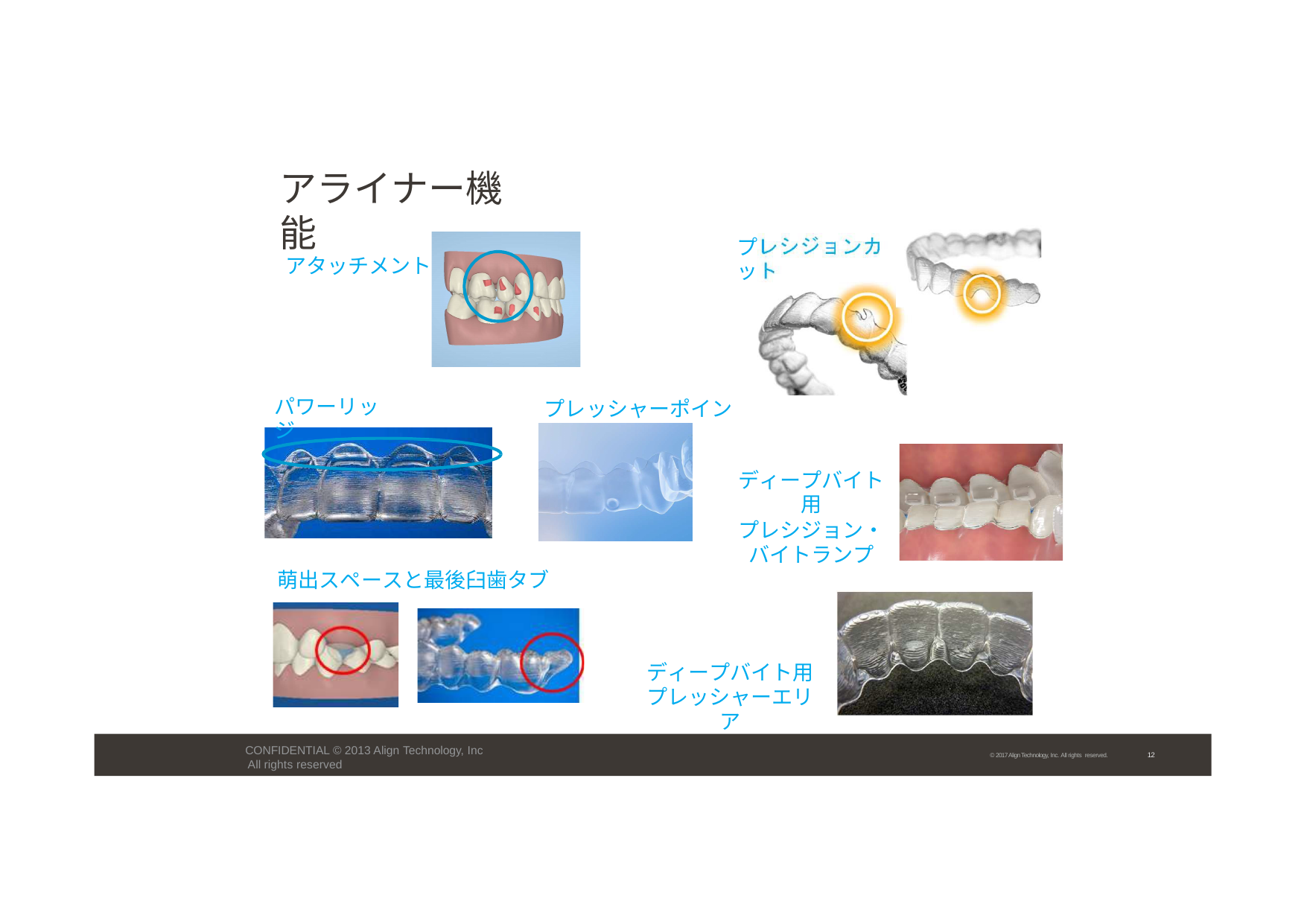

# アライナー機能

プ ッ

レシジョンカ
ト

アタッチメント
パワーリッ ジ
プレッシャーポイン
ト

ディープバイト 用
プレシジョン・ バイトランプ
萌出スペースと最後臼歯タブ

ディープバイト用 プレッシャーエリ ア
CONFIDENTIAL © 2013 Align Technology, Inc  All rights reserved
12
© 2017 Align Technology, Inc. All rights reserved.